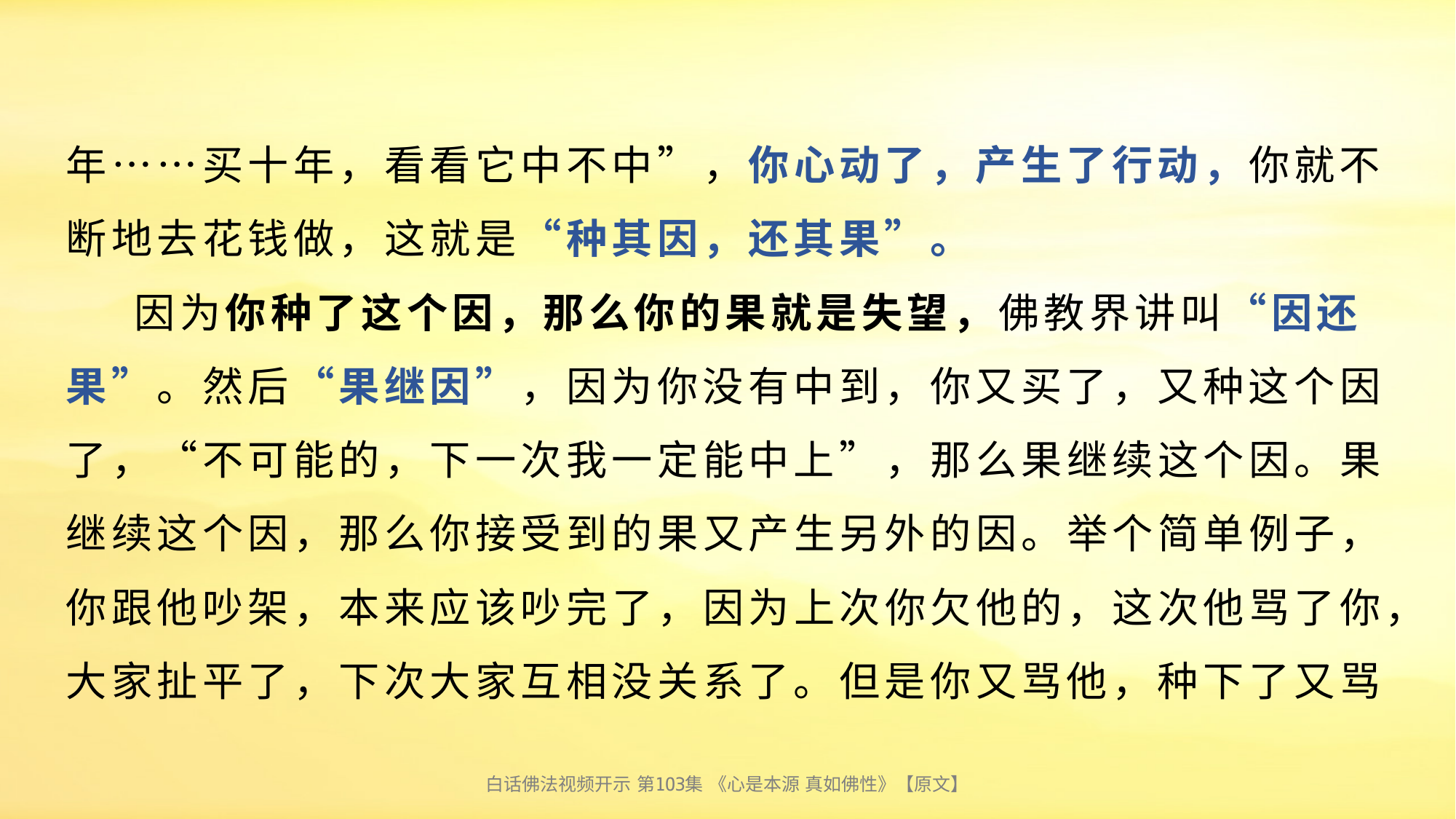

# 年……买十年，看看它中不中”，你心动了，产生了行动，你就不断地去花钱做，这就是“种其因，还其果”。 因为你种了这个因，那么你的果就是失望，佛教界讲叫“因还果”。然后“果继因”，因为你没有中到，你又买了，又种这个因了，“不可能的，下一次我一定能中上”，那么果继续这个因。果继续这个因，那么你接受到的果又产生另外的因。举个简单例子，你跟他吵架，本来应该吵完了，因为上次你欠他的，这次他骂了你，大家扯平了，下次大家互相没关系了。但是你又骂他，种下了又骂
白话佛法视频开示 第103集 《心是本源 真如佛性》【原文】